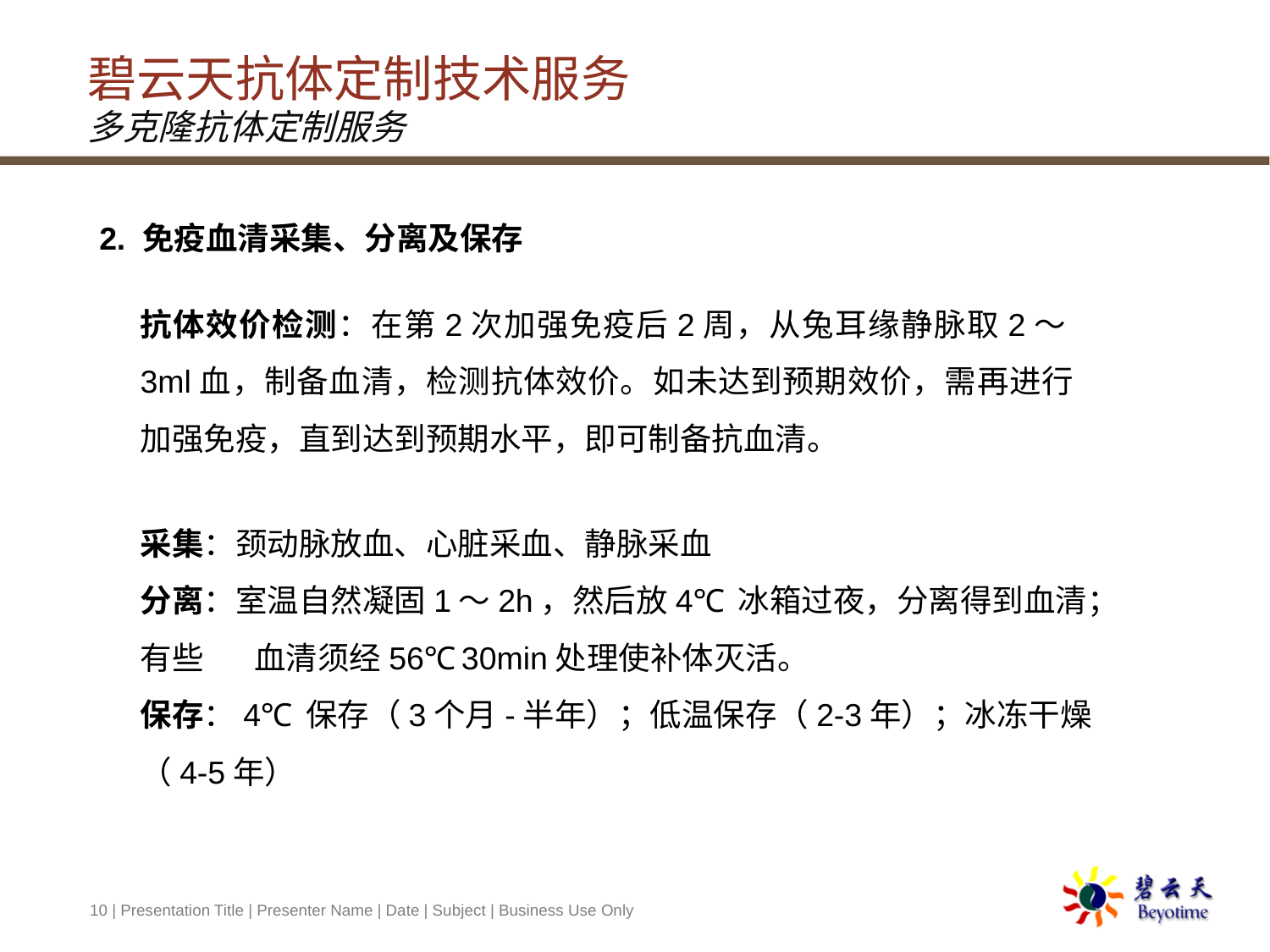

# 碧云天抗体定制技术服务 多克隆抗体定制服务
2. 免疫血清采集、分离及保存
抗体效价检测：在第2次加强免疫后2周，从兔耳缘静脉取2～3ml血，制备血清，检测抗体效价。如未达到预期效价，需再进行加强免疫，直到达到预期水平，即可制备抗血清。
采集：颈动脉放血、心脏采血、静脉采血
分离：室温自然凝固1～2h，然后放4℃冰箱过夜，分离得到血清；有些       血清须经56℃30min处理使补体灭活。
保存：4℃保存（3个月-半年）；低温保存（2-3年）；冰冻干燥（4-5年）

10 | Presentation Title | Presenter Name | Date | Subject | Business Use Only